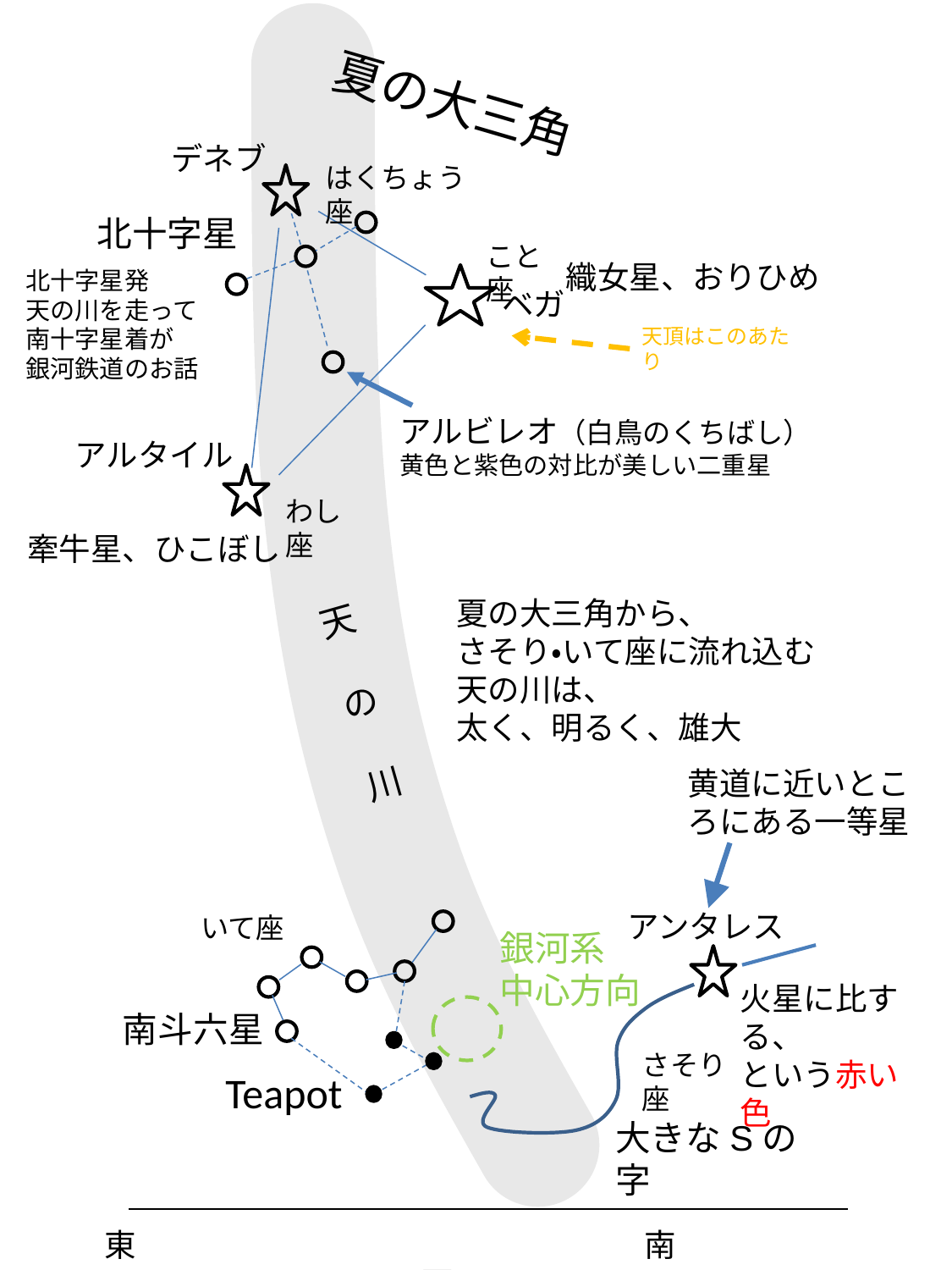

夏の大三角
デネブ
はくちょう座

北十字星

こと座

織女星、おりひめ
北十字星発
天の川を走って
南十字星着が
銀河鉄道のお話

ベガ
天頂はこのあたり

アルビレオ（白鳥のくちばし）
黄色と紫色の対比が美しい二重星
アルタイル

わし座
牽牛星、ひこぼし
夏の大三角から、
さそり・いて座に流れ込む
天の川は、
太く、明るく、雄大
天

の

川
黄道に近いところにある一等星
アンタレス
いて座

銀河系
中心方向

火星に比する、
という赤い色

南斗六星

さそり座

Teapot

大きなSの字
東　　　　　　　　　　　　　　　　南　　　　　　　　　　　　　　　　西